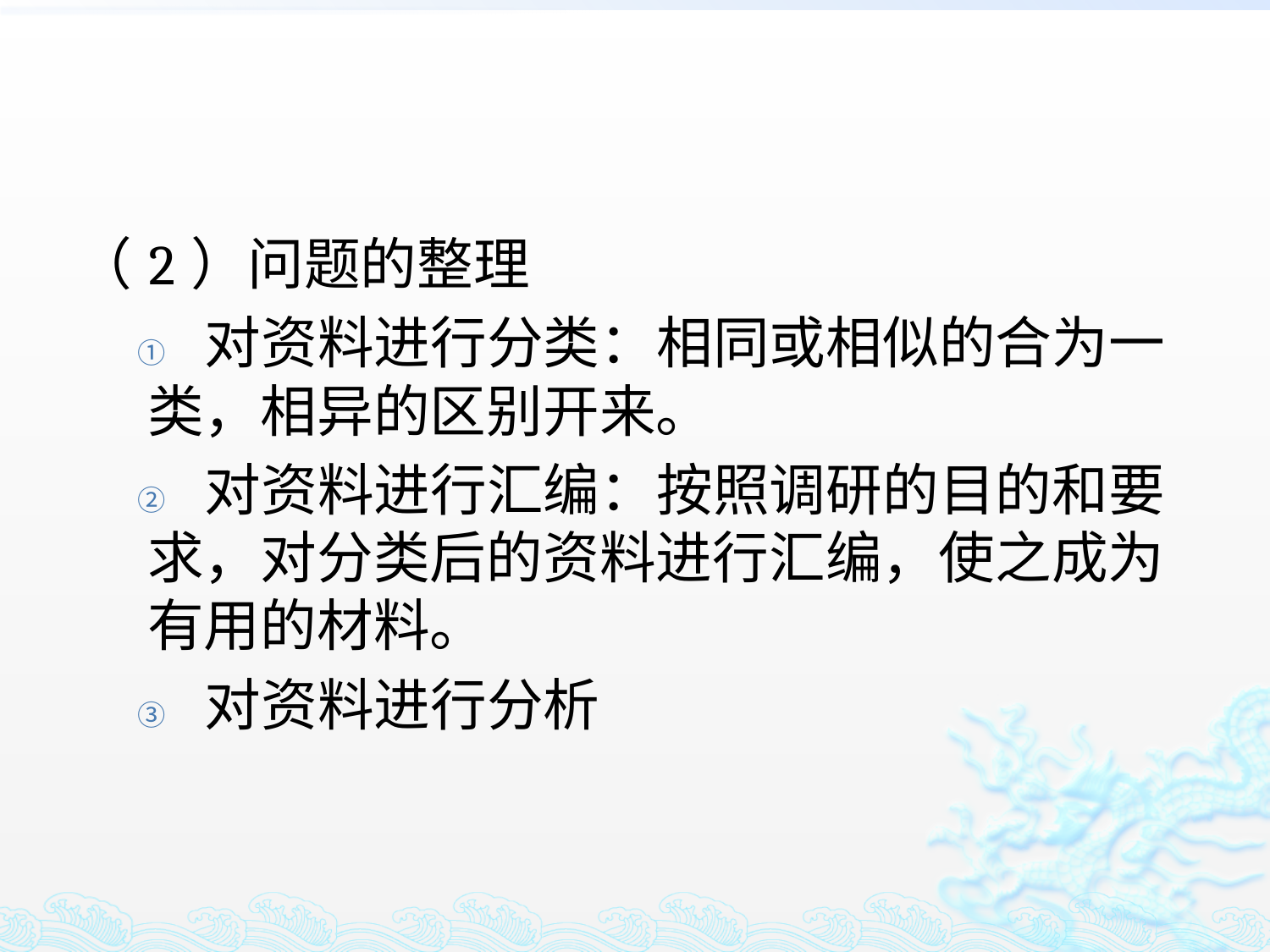

#
（2）问题的整理
  对资料进行分类：相同或相似的合为一类，相异的区别开来。
  对资料进行汇编：按照调研的目的和要求，对分类后的资料进行汇编，使之成为有用的材料。
  对资料进行分析